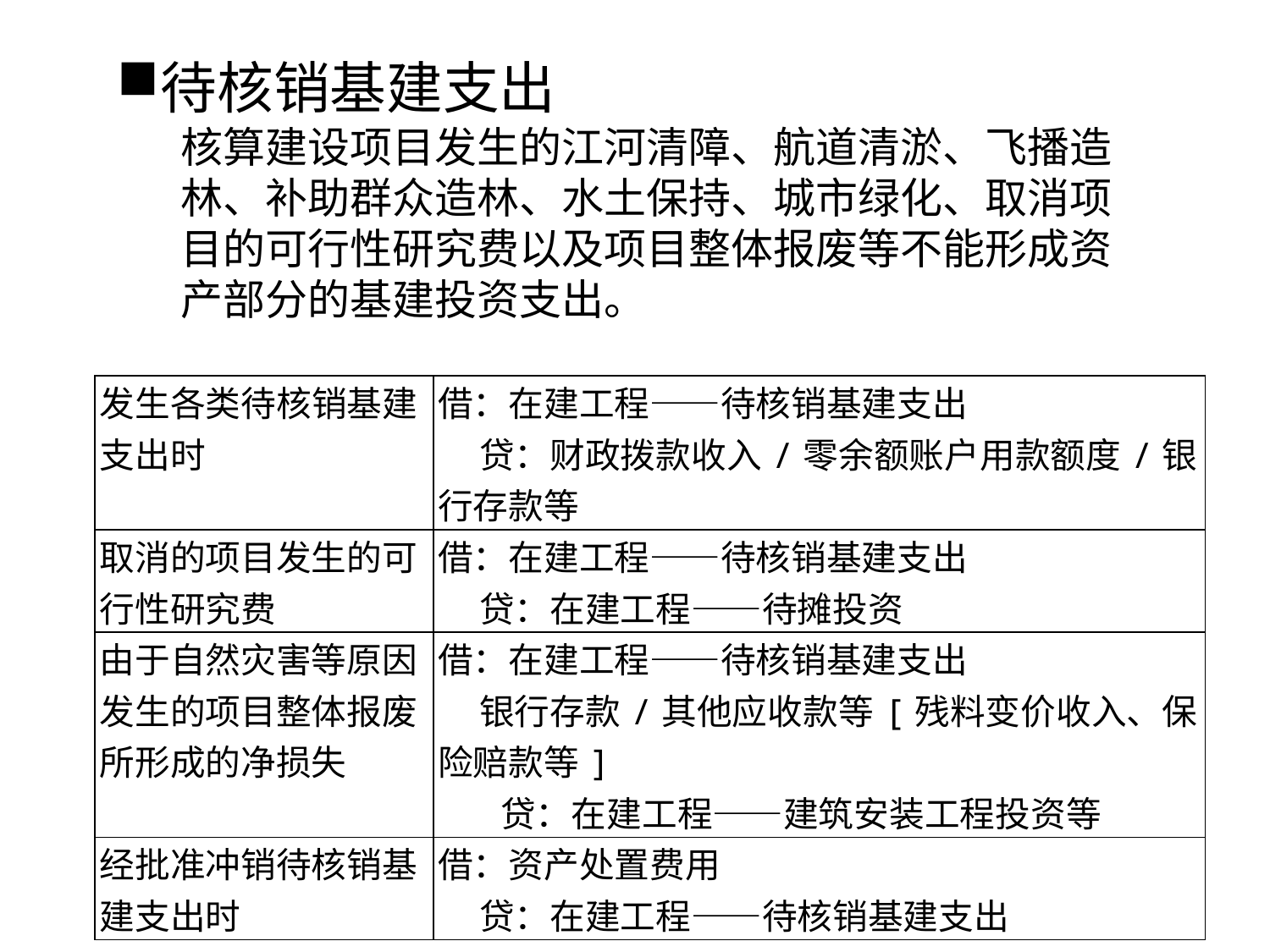

待核销基建支出
核算建设项目发生的江河清障、航道清淤、飞播造林、补助群众造林、水土保持、城市绿化、取消项目的可行性研究费以及项目整体报废等不能形成资产部分的基建投资支出。

| 发生各类待核销基建支出时 | 借：在建工程——待核销基建支出 贷：财政拨款收入/零余额账户用款额度/银行存款等 |
| --- | --- |
| 取消的项目发生的可行性研究费 | 借：在建工程——待核销基建支出 贷：在建工程——待摊投资 |
| 由于自然灾害等原因发生的项目整体报废所形成的净损失 | 借：在建工程——待核销基建支出 银行存款/其他应收款等[残料变价收入、保险赔款等] 贷：在建工程——建筑安装工程投资等 |
| 经批准冲销待核销基建支出时 | 借：资产处置费用 贷：在建工程——待核销基建支出 |
146